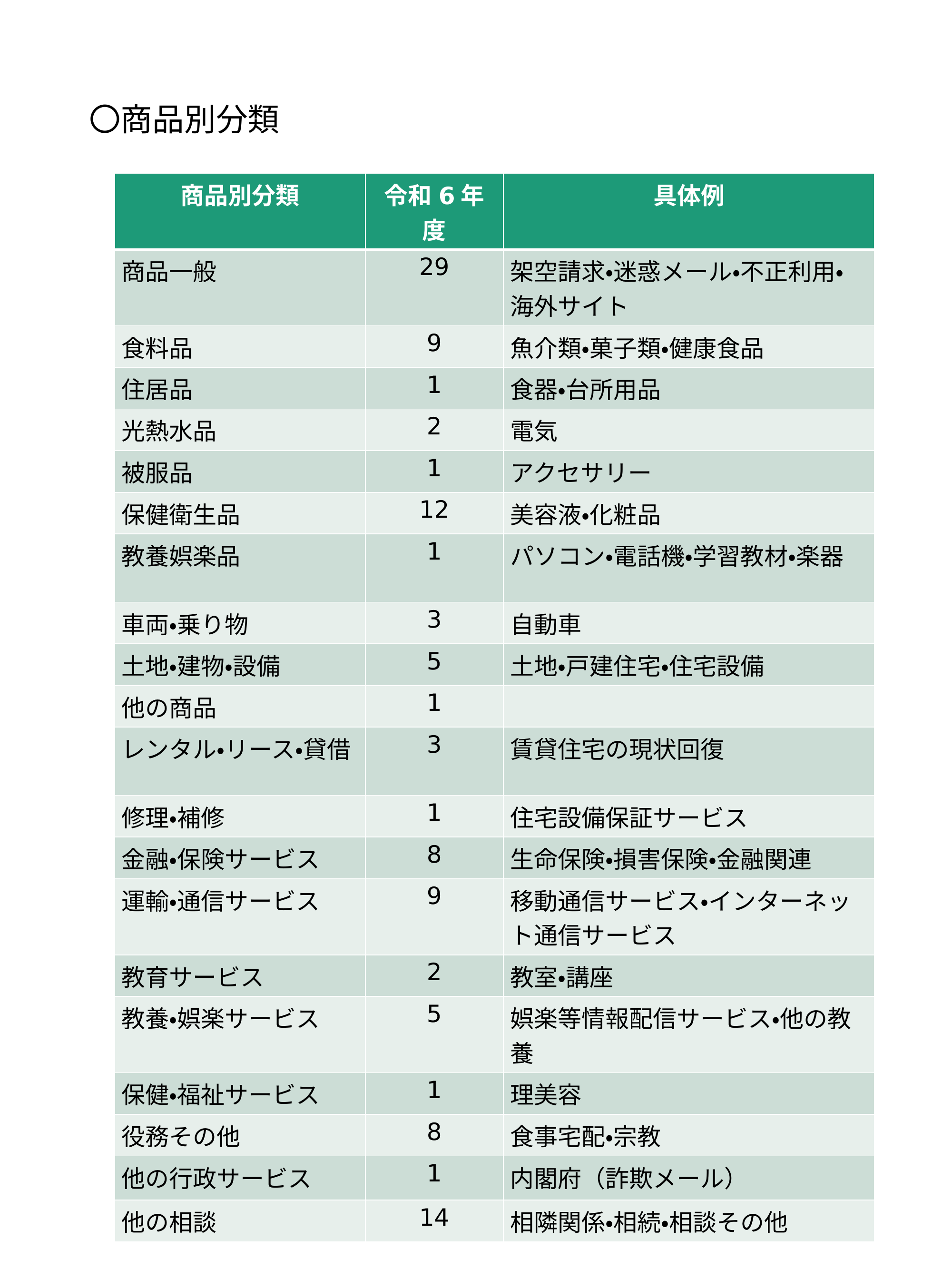

# 〇商品別分類
| 商品別分類 | 令和6年度 | 具体例 |
| --- | --- | --- |
| 商品一般 | 29 | 架空請求・迷惑メール・不正利用・海外サイト |
| 食料品 | 9 | 魚介類・菓子類・健康食品 |
| 住居品 | 1 | 食器・台所用品 |
| 光熱水品 | 2 | 電気 |
| 被服品 | 1 | アクセサリー |
| 保健衛生品 | 12 | 美容液・化粧品 |
| 教養娯楽品 | 1 | パソコン・電話機・学習教材・楽器 |
| 車両・乗り物 | 3 | 自動車 |
| 土地・建物・設備 | 5 | 土地・戸建住宅・住宅設備 |
| 他の商品 | 1 |  |
| レンタル・リース・貸借 | 3 | 賃貸住宅の現状回復 |
| 修理・補修 | 1 | 住宅設備保証サービス |
| 金融・保険サービス | 8 | 生命保険・損害保険・金融関連 |
| 運輸・通信サービス | 9 | 移動通信サービス・インターネット通信サービス |
| 教育サービス | 2 | 教室・講座 |
| 教養・娯楽サービス | 5 | 娯楽等情報配信サービス・他の教養 |
| 保健・福祉サービス | 1 | 理美容 |
| 役務その他 | 8 | 食事宅配・宗教 |
| 他の行政サービス | 1 | 内閣府（詐欺メール） |
| 他の相談 | 14 | 相隣関係・相続・相談その他 |